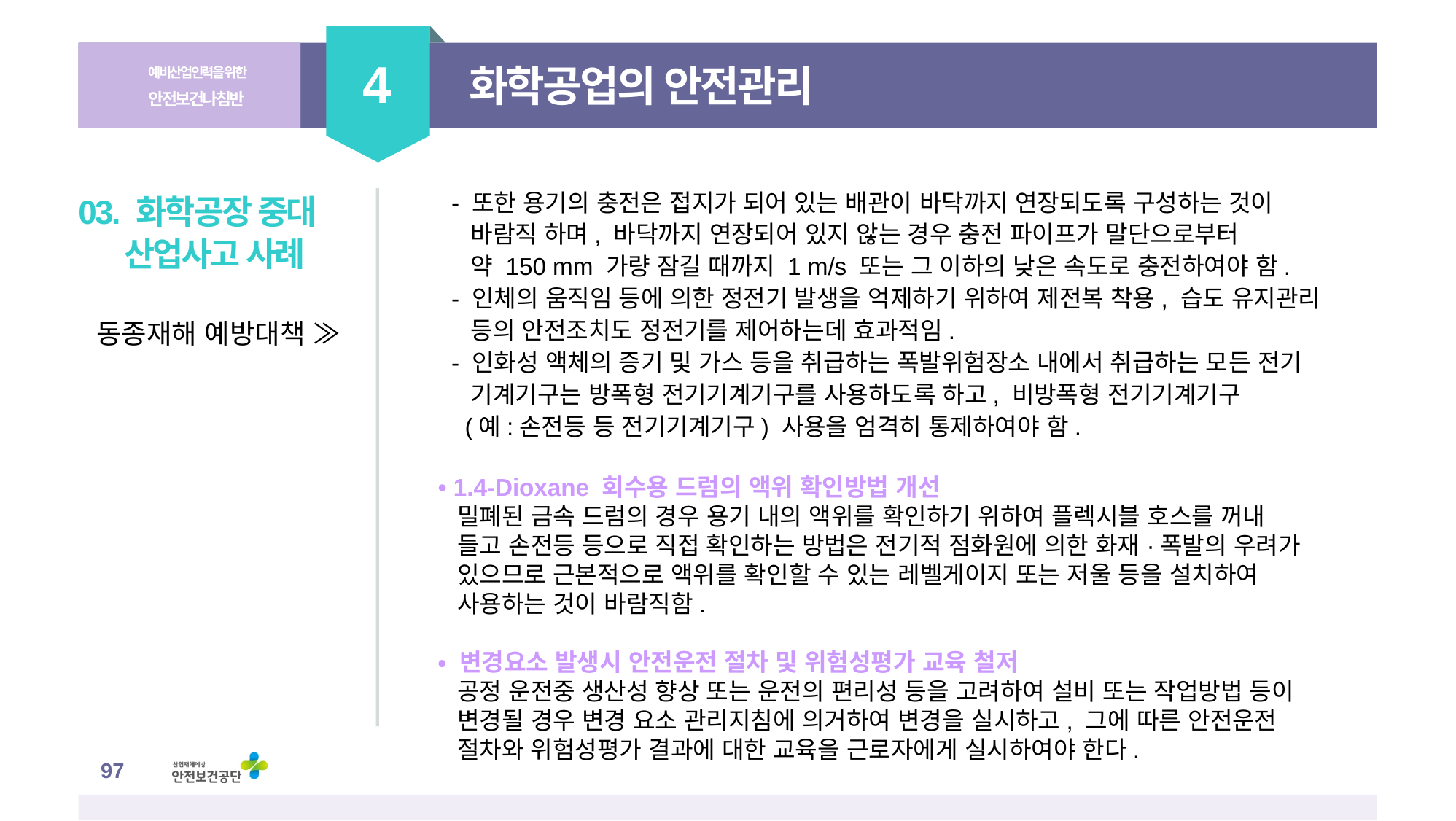

4
예비산업인력을 위한
안전보건나침반
화학공업의 안전관리
  - 또한 용기의 충전은 접지가 되어 있는 배관이 바닥까지 연장되도록 구성하는 것이
    바람직 하며, 바닥까지 연장되어 있지 않는 경우 충전 파이프가 말단으로부터
    약 150 mm 가량 잠길 때까지 1 m/s 또는 그 이하의 낮은 속도로 충전하여야 함.
  - 인체의 움직임 등에 의한 정전기 발생을 억제하기 위하여 제전복 착용, 습도 유지관리
    등의 안전조치도 정전기를 제어하는데 효과적임.
  - 인화성 액체의 증기 및 가스 등을 취급하는 폭발위험장소 내에서 취급하는 모든 전기
    기계기구는 방폭형 전기기계기구를 사용하도록 하고, 비방폭형 전기기계기구
    (예:손전등 등 전기기계기구) 사용을 엄격히 통제하여야 함.

• 1.4-Dioxane 회수용 드럼의 액위 확인방법 개선
  밀폐된 금속 드럼의 경우 용기 내의 액위를 확인하기 위하여 플렉시블 호스를 꺼내
  들고 손전등 등으로 직접 확인하는 방법은 전기적 점화원에 의한 화재·폭발의 우려가
  있으므로 근본적으로 액위를 확인할 수 있는 레벨게이지 또는 저울 등을 설치하여
  사용하는 것이 바람직함.

• 변경요소 발생시 안전운전 절차 및 위험성평가 교육 철저
  공정 운전중 생산성 향상 또는 운전의 편리성 등을 고려하여 설비 또는 작업방법 등이
  변경될 경우 변경 요소 관리지침에 의거하여 변경을 실시하고, 그에 따른 안전운전
  절차와 위험성평가 결과에 대한 교육을 근로자에게 실시하여야 한다.
03. 화학공장 중대 산업사고 사례
동종재해 예방대책 ≫